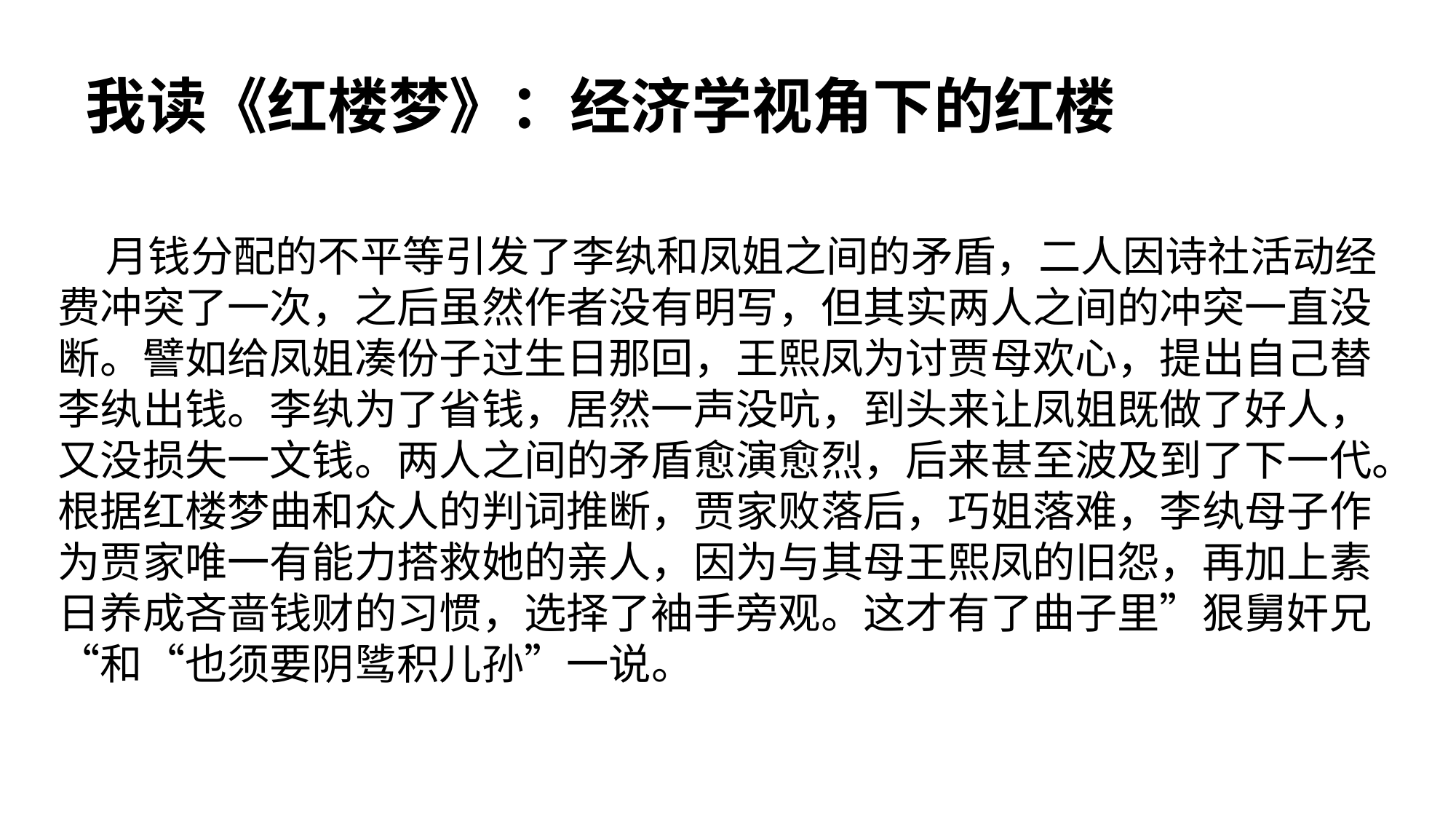

我读《红楼梦》：经济学视角下的红楼
    月钱分配的不平等引发了李纨和凤姐之间的矛盾，二人因诗社活动经费冲突了一次，之后虽然作者没有明写，但其实两人之间的冲突一直没断。譬如给凤姐凑份子过生日那回，王熙凤为讨贾母欢心，提出自己替李纨出钱。李纨为了省钱，居然一声没吭，到头来让凤姐既做了好人，又没损失一文钱。两人之间的矛盾愈演愈烈，后来甚至波及到了下一代。根据红楼梦曲和众人的判词推断，贾家败落后，巧姐落难，李纨母子作为贾家唯一有能力搭救她的亲人，因为与其母王熙凤的旧怨，再加上素日养成吝啬钱财的习惯，选择了袖手旁观。这才有了曲子里”狠舅奸兄“和“也须要阴骘积儿孙”一说。